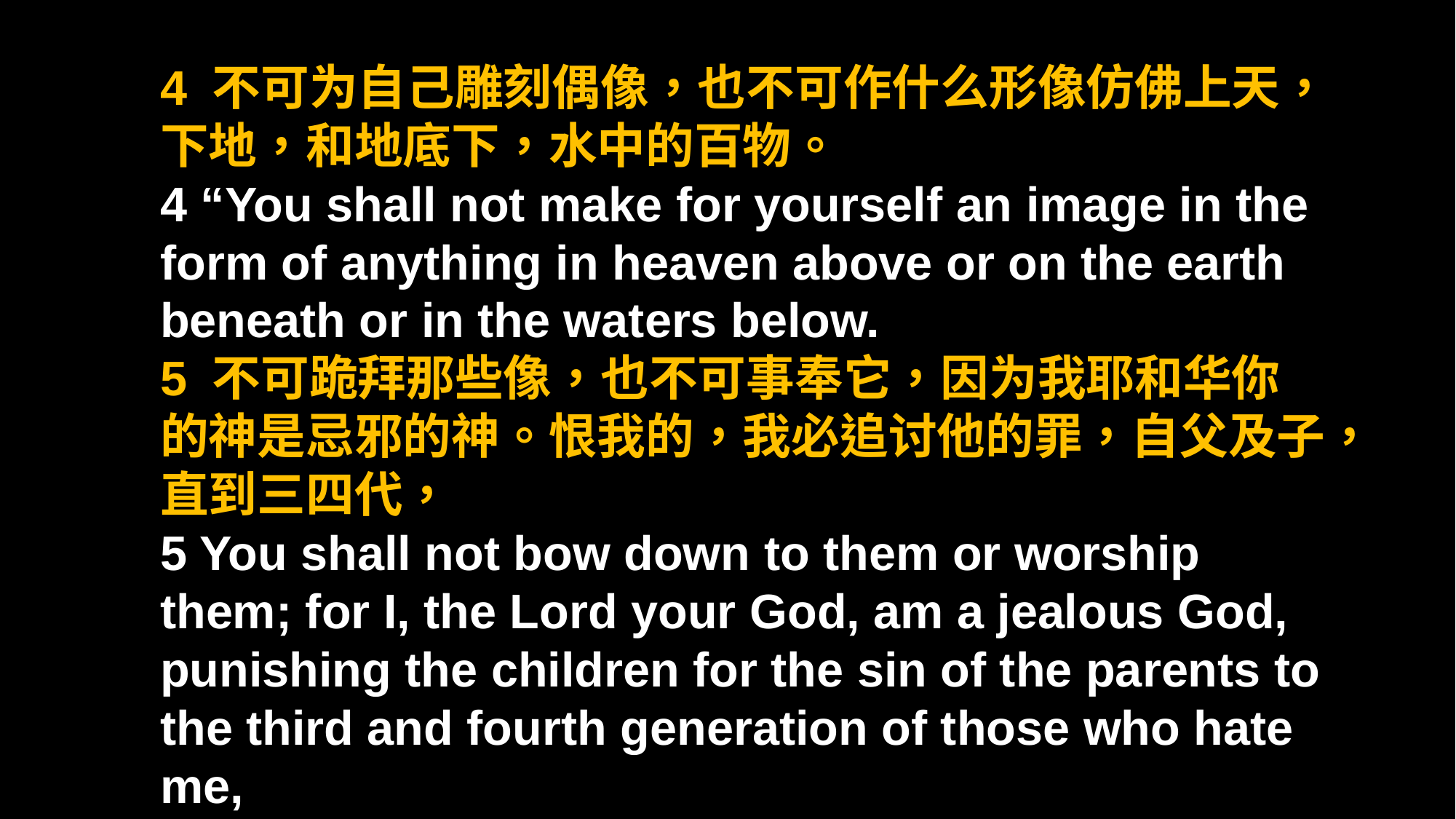

4 不可为自己雕刻偶像，也不可作什么形像仿佛上天，下地，和地底下，水中的百物。
4 “You shall not make for yourself an image in the form of anything in heaven above or on the earth beneath or in the waters below.
5 不可跪拜那些像，也不可事奉它，因为我耶和华你的神是忌邪的神。恨我的，我必追讨他的罪，自父及子，直到三四代，
5 You shall not bow down to them or worship them; for I, the Lord your God, am a jealous God, punishing the children for the sin of the parents to the third and fourth generation of those who hate me,